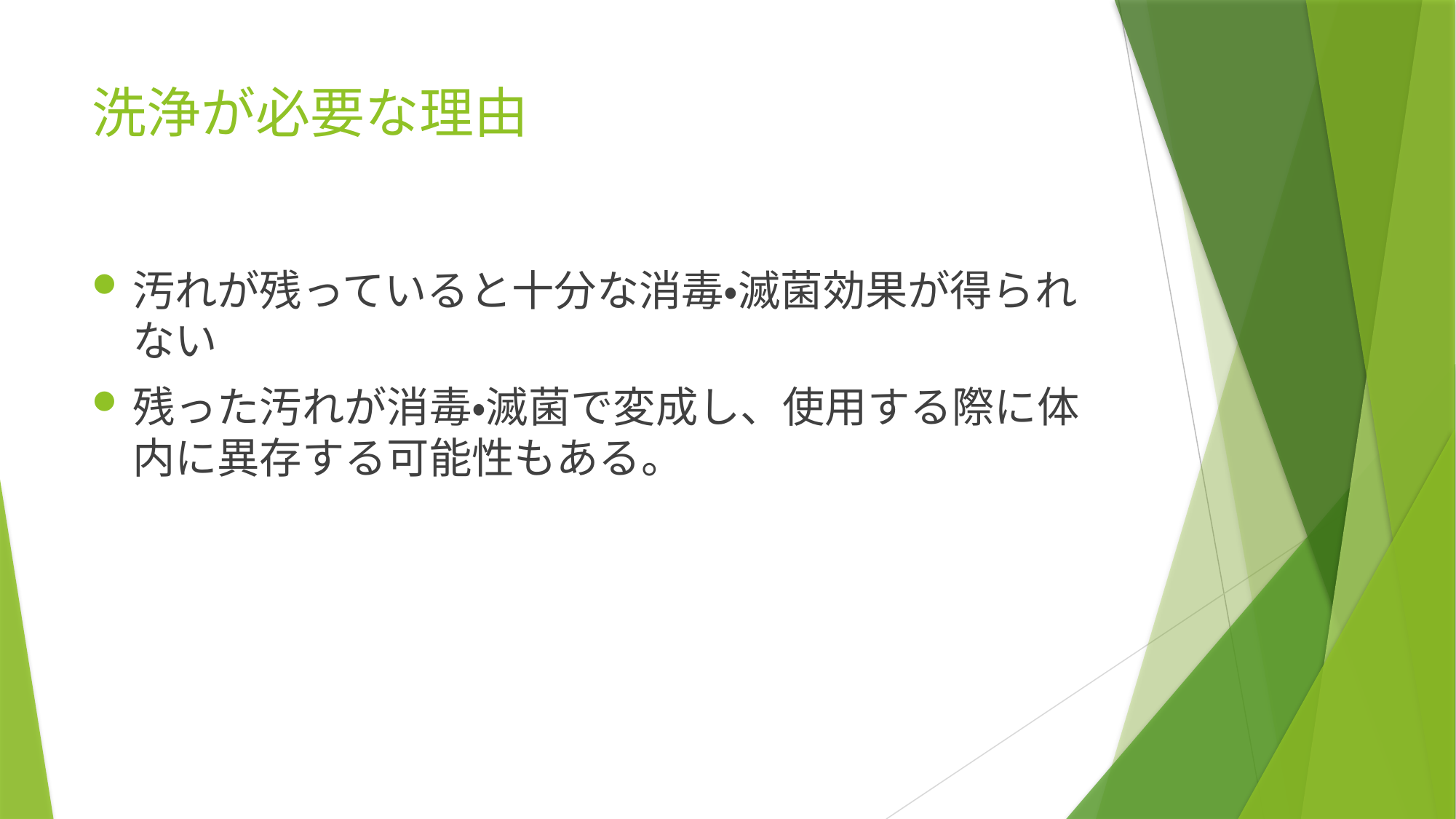

# 洗浄が必要な理由
汚れが残っていると十分な消毒・滅菌効果が得られない
残った汚れが消毒・滅菌で変成し、使用する際に体内に異存する可能性もある。